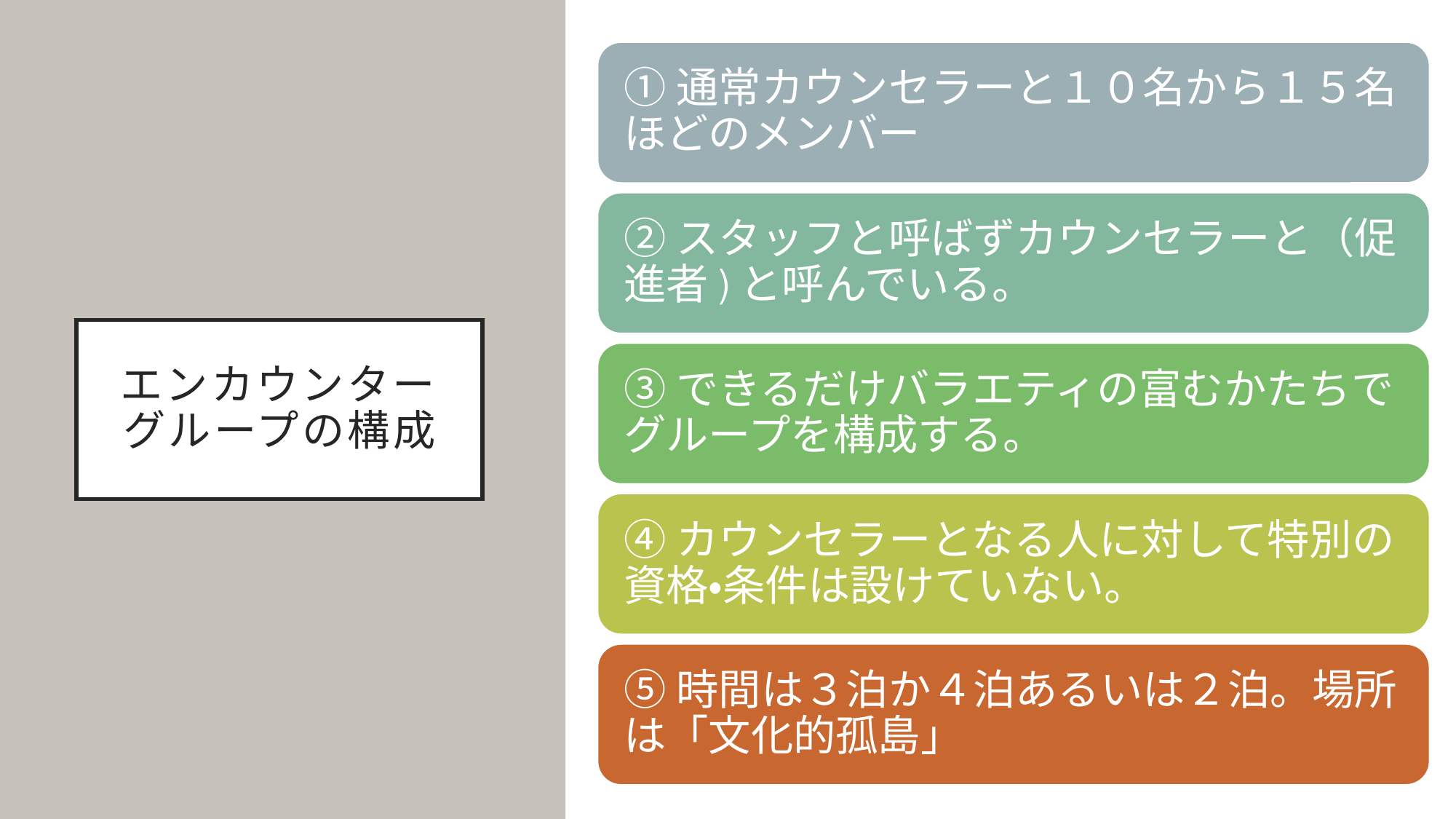

①通常カウンセラーと１０名から１５名ほどのメンバー
②スタッフと呼ばずカウンセラーと（促進者)と呼んでいる。
③できるだけバラエティの富むかたちでグループを構成する。
④カウンセラーとなる人に対して特別の資格・条件は設けていない。
⑤時間は３泊か４泊あるいは２泊。場所は「文化的孤島」
# エンカウンターグループの構成